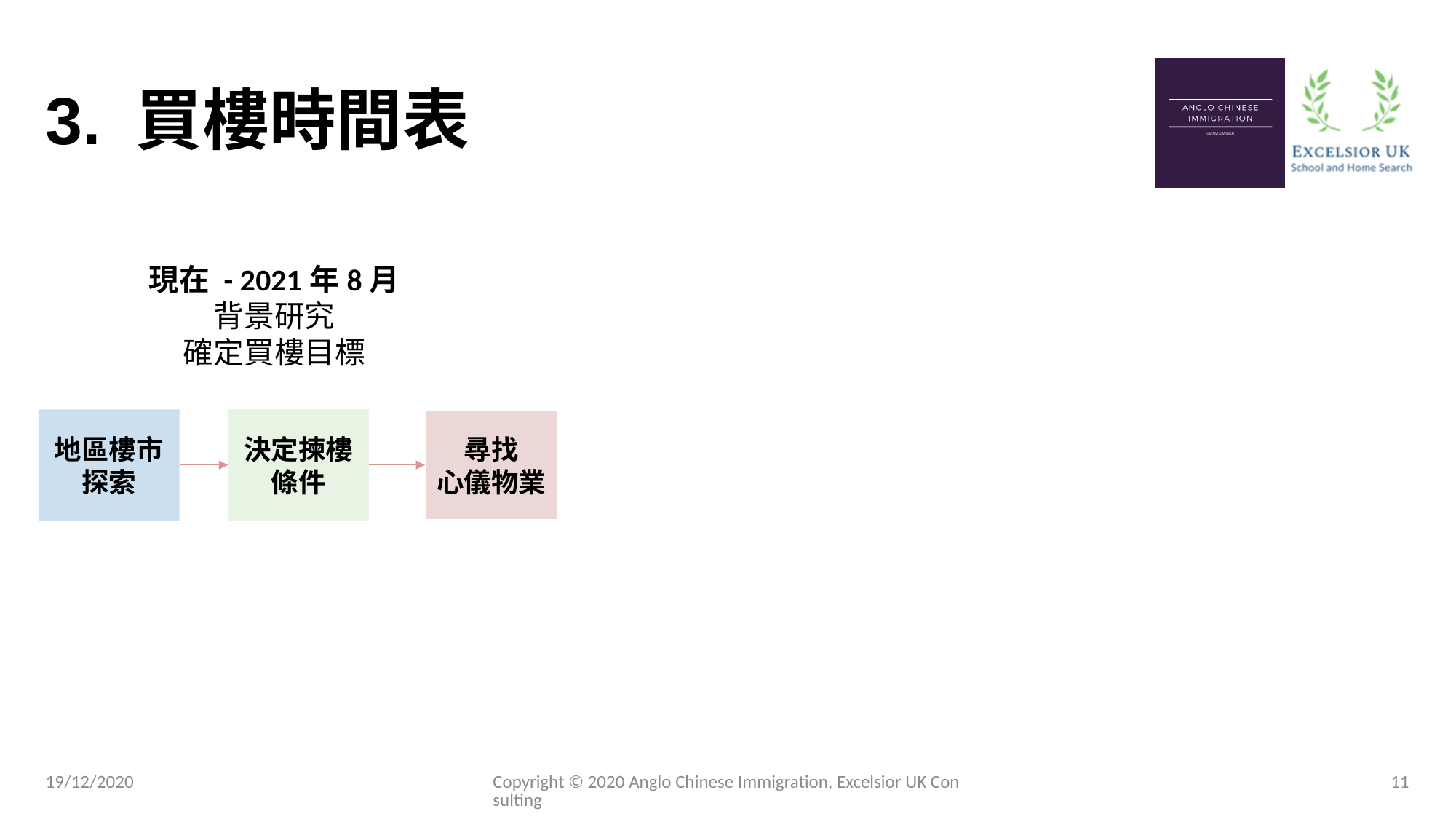

# 3. 買樓時間表
現在 - 2021年8月
背景研究
確定買樓目標
地區樓市探索
決定揀樓條件
尋找
心儀物業
19/12/2020
11
Copyright © 2020 Anglo Chinese Immigration, Excelsior UK Consulting